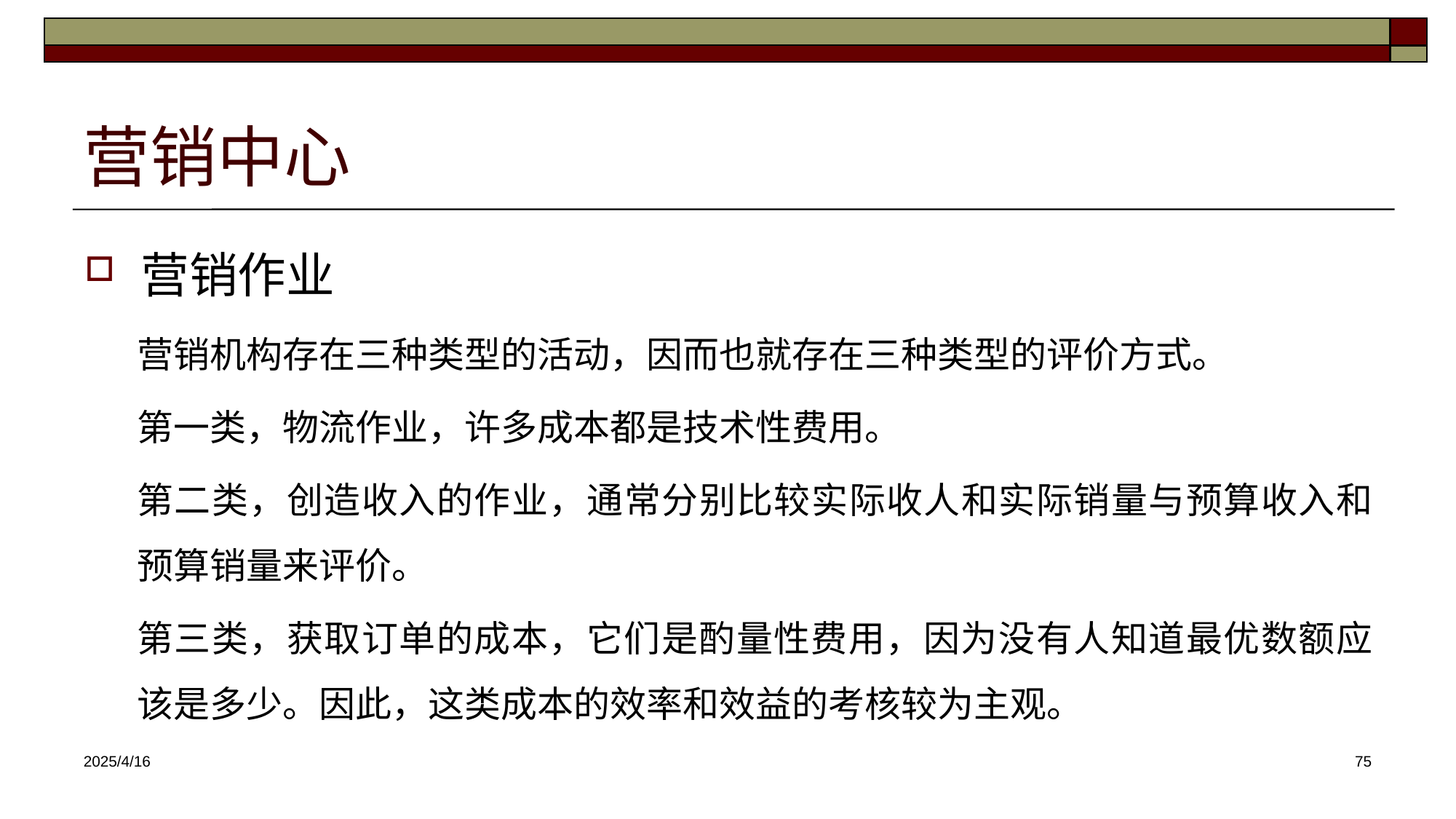

# 营销中心
营销作业
营销机构存在三种类型的活动，因而也就存在三种类型的评价方式。
第一类，物流作业，许多成本都是技术性费用。
第二类，创造收入的作业，通常分别比较实际收人和实际销量与预算收入和预算销量来评价。
第三类，获取订单的成本，它们是酌量性费用，因为没有人知道最优数额应该是多少。因此，这类成本的效率和效益的考核较为主观。
2025/4/16
75